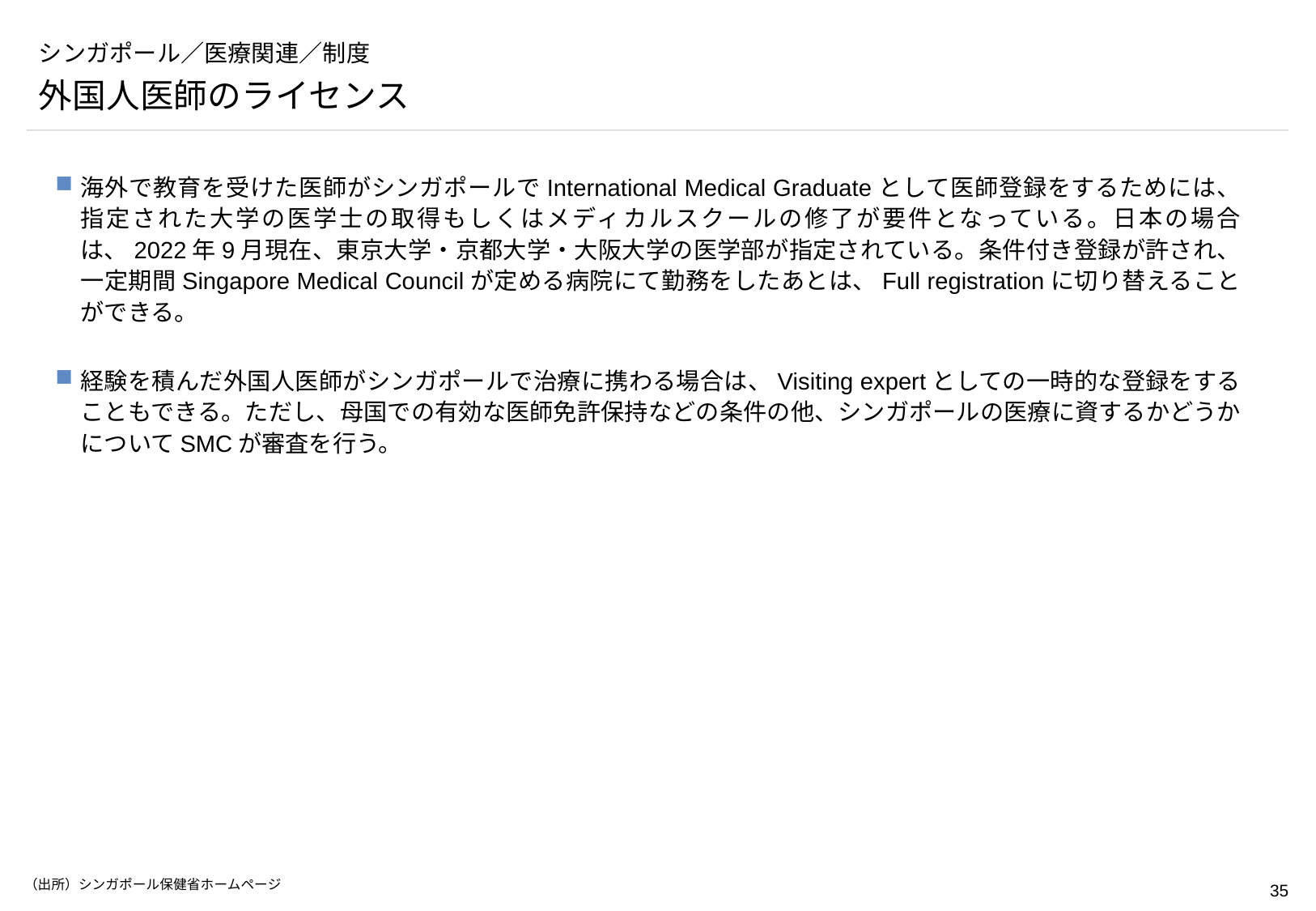

# シンガポール／医療関連／制度
外国人医師のライセンス

海外で教育を受けた医師がシンガポールでInternational Medical Graduateとして医師登録をするためには、指定された大学の医学士の取得もしくはメディカルスクールの修了が要件となっている。日本の場合は、2022年9月現在、東京大学・京都大学・大阪大学の医学部が指定されている。条件付き登録が許され、一定期間Singapore Medical Councilが定める病院にて勤務をしたあとは、Full registrationに切り替えることができる。

経験を積んだ外国人医師がシンガポールで治療に携わる場合は、Visiting expertとしての一時的な登録をすることもできる。ただし、母国での有効な医師免許保持などの条件の他、シンガポールの医療に資するかどうかについてSMCが審査を行う。
（出所）シンガポール保健省ホームページ
（出所）https://www.healthprofessionals.gov.sg/smc/becoming-a-registered-doctor/register-of-medical-practitioners/international-medical-graduates
https://www.healthprofessionals.gov.sg/smc/becoming-a-registered-doctor/register-of-medical-practitioners/temporary-registration
https://www.healthprofessionals.gov.sg/smc/becoming-a-registered-doctor/register-of-medical-practitioners/conditional-registration#:~:text=Allows%20an%20international%20medical%20graduate,a%20fully%20registered%20medical%20practitioner.